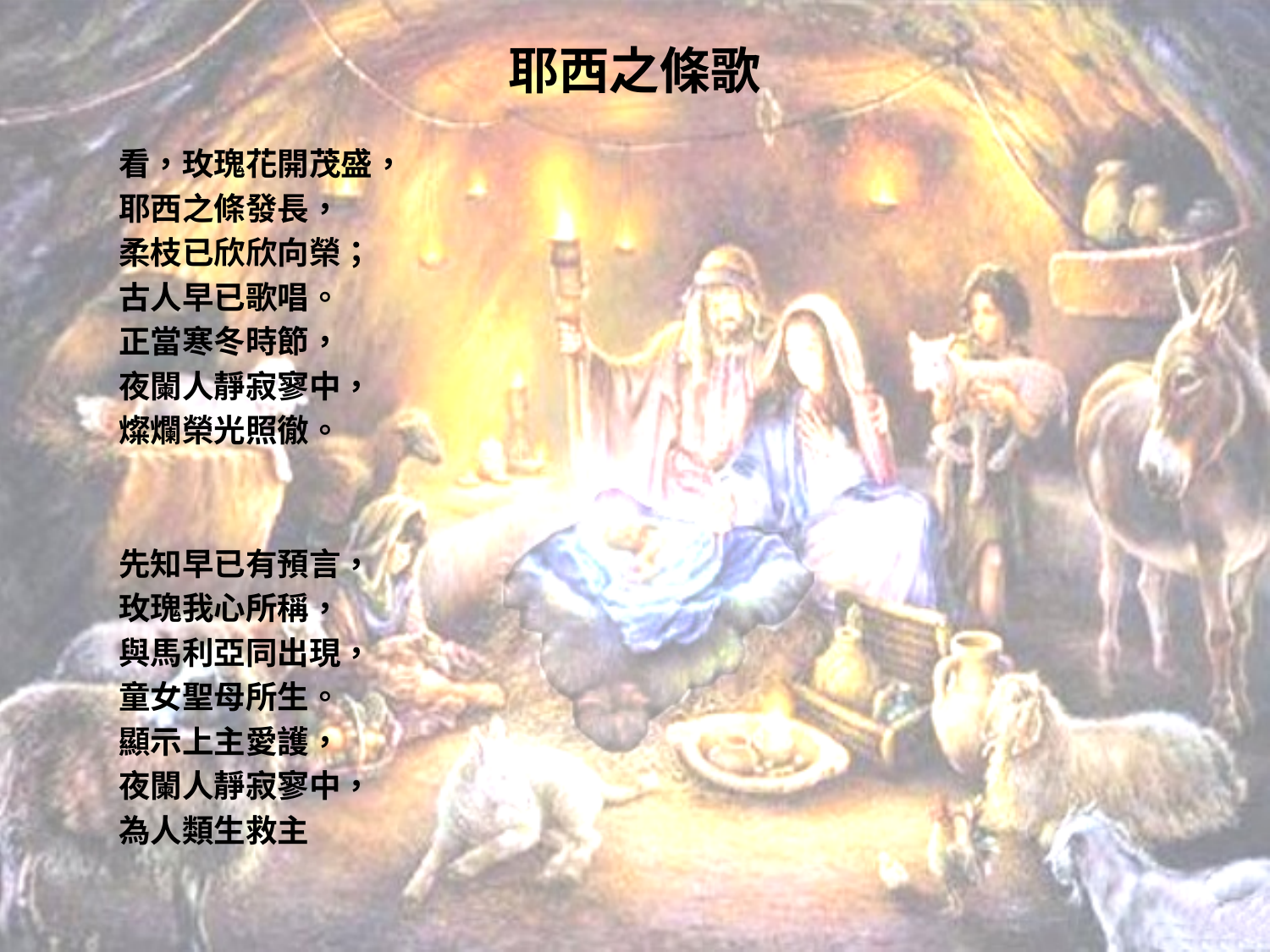

# 耶西之條歌
看，玫瑰花開茂盛，
耶西之條發長，
柔枝已欣欣向榮；
古人早已歌唱。
正當寒冬時節，
夜闌人靜寂寥中，
燦爛榮光照徹。

先知早已有預言，
玫瑰我心所稱，
與馬利亞同出現，
童女聖母所生。
顯示上主愛護，
夜闌人靜寂寥中，
為人類生救主